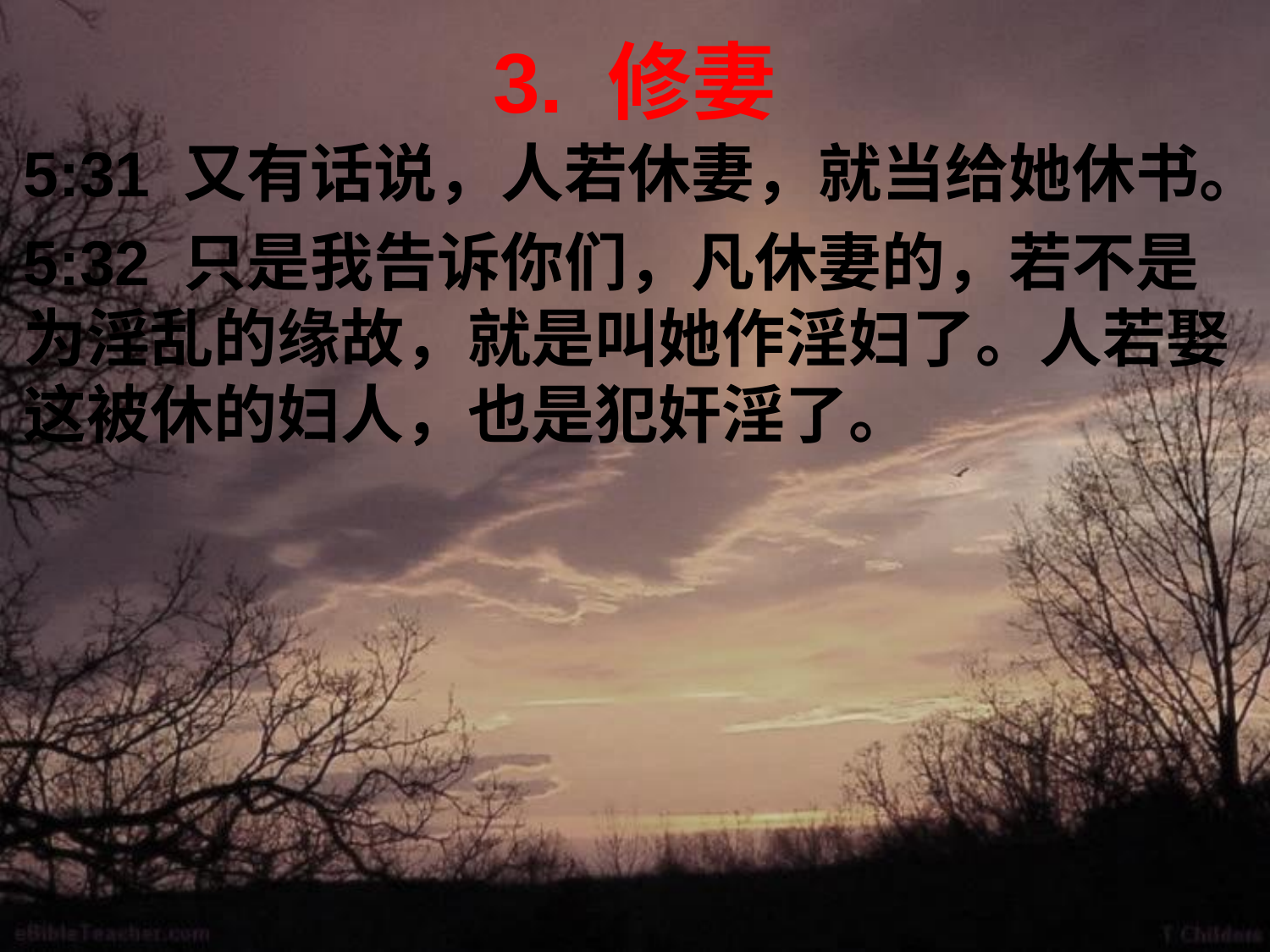

# 3. 修妻
5:31 又有话说，人若休妻，就当给她休书。
5:32 只是我告诉你们，凡休妻的，若不是为淫乱的缘故，就是叫她作淫妇了。人若娶这被休的妇人，也是犯奸淫了。